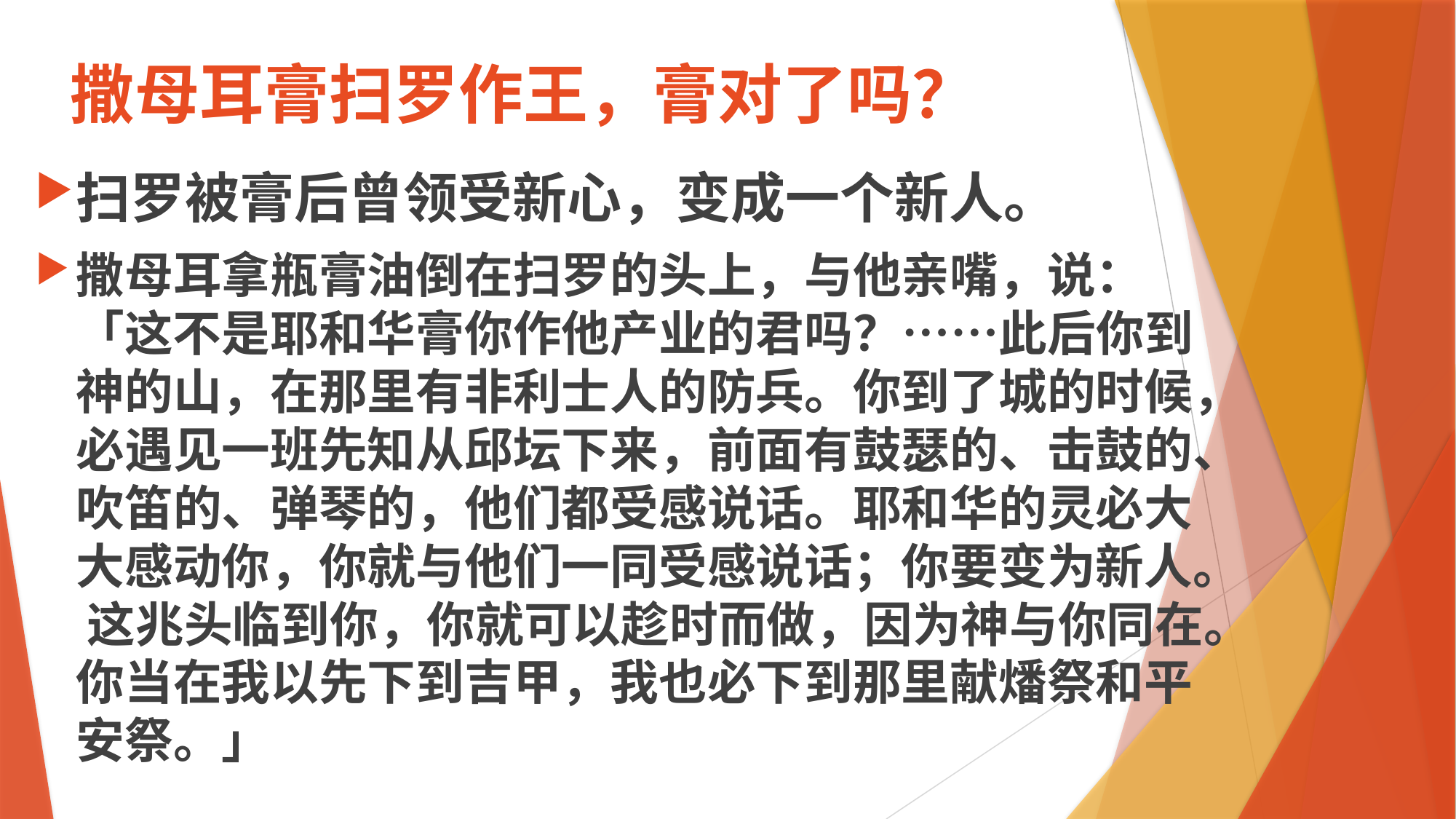

# 撒母耳膏扫罗作王，膏对了吗？
扫罗被膏后曾领受新心，变成一个新人。
撒母耳拿瓶膏油倒在扫罗的头上，与他亲嘴，说：「这不是耶和华膏你作他产业的君吗？……此后你到神的山，在那里有非利士人的防兵。你到了城的时候，必遇见一班先知从邱坛下来，前面有鼓瑟的、击鼓的、吹笛的、弹琴的，他们都受感说话。耶和华的灵必大大感动你，你就与他们一同受感说话；你要变为新人。 这兆头临到你，你就可以趁时而做，因为神与你同在。你当在我以先下到吉甲，我也必下到那里献燔祭和平安祭。」